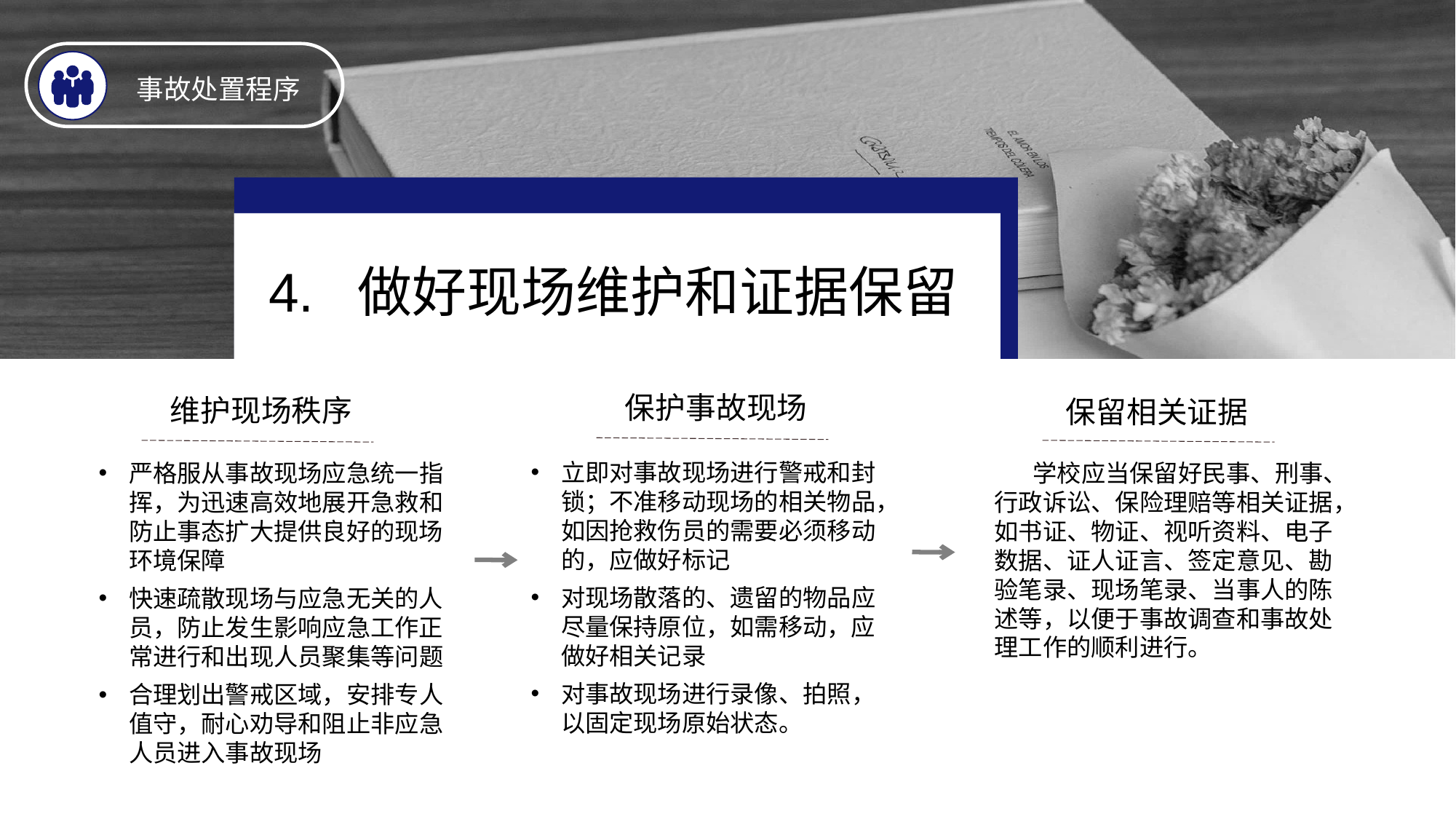

事故处置程序

做好现场维护和证据保留
保护事故现场
维护现场秩序
保留相关证据
立即对事故现场进行警戒和封锁；不准移动现场的相关物品，如因抢救伤员的需要必须移动的，应做好标记
对现场散落的、遗留的物品应尽量保持原位，如需移动，应做好相关记录
对事故现场进行录像、拍照，以固定现场原始状态。
严格服从事故现场应急统一指挥，为迅速高效地展开急救和防止事态扩大提供良好的现场环境保障
快速疏散现场与应急无关的人员，防止发生影响应急工作正常进行和出现人员聚集等问题
合理划出警戒区域，安排专人值守，耐心劝导和阻止非应急人员进入事故现场
学校应当保留好民事、刑事、行政诉讼、保险理赔等相关证据，如书证、物证、视听资料、电子数据、证人证言、签定意见、勘验笔录、现场笔录、当事人的陈述等，以便于事故调查和事故处理工作的顺利进行。